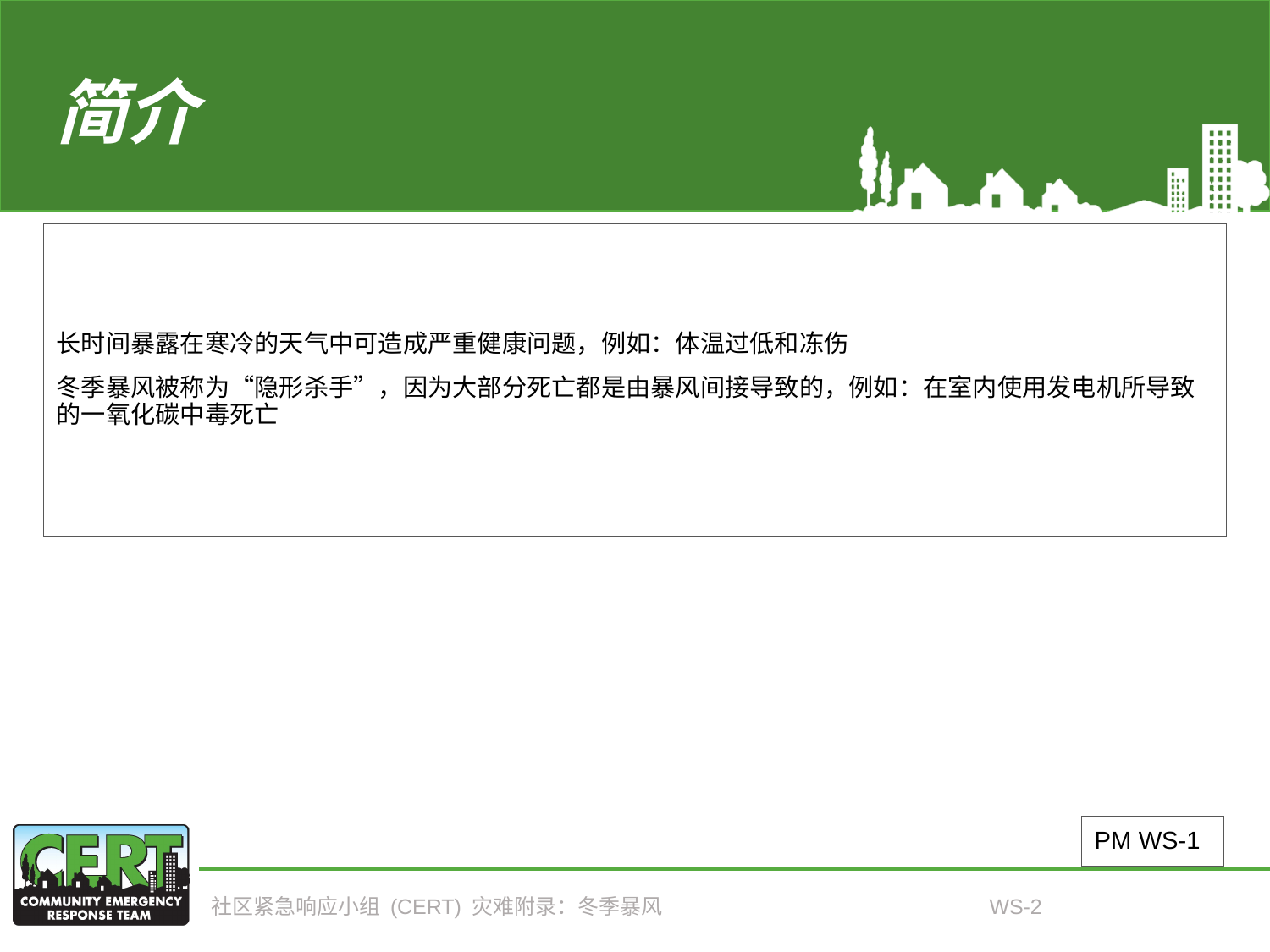

# 简介
长时间暴露在寒冷的天气中可造成严重健康问题，例如：体温过低和冻伤
冬季暴风被称为“隐形杀手”，因为大部分死亡都是由暴风间接导致的，例如：在室内使用发电机所导致的一氧化碳中毒死亡
PM WS-1
社区紧急响应小组 (CERT) 灾难附录：冬季暴风
WS-2